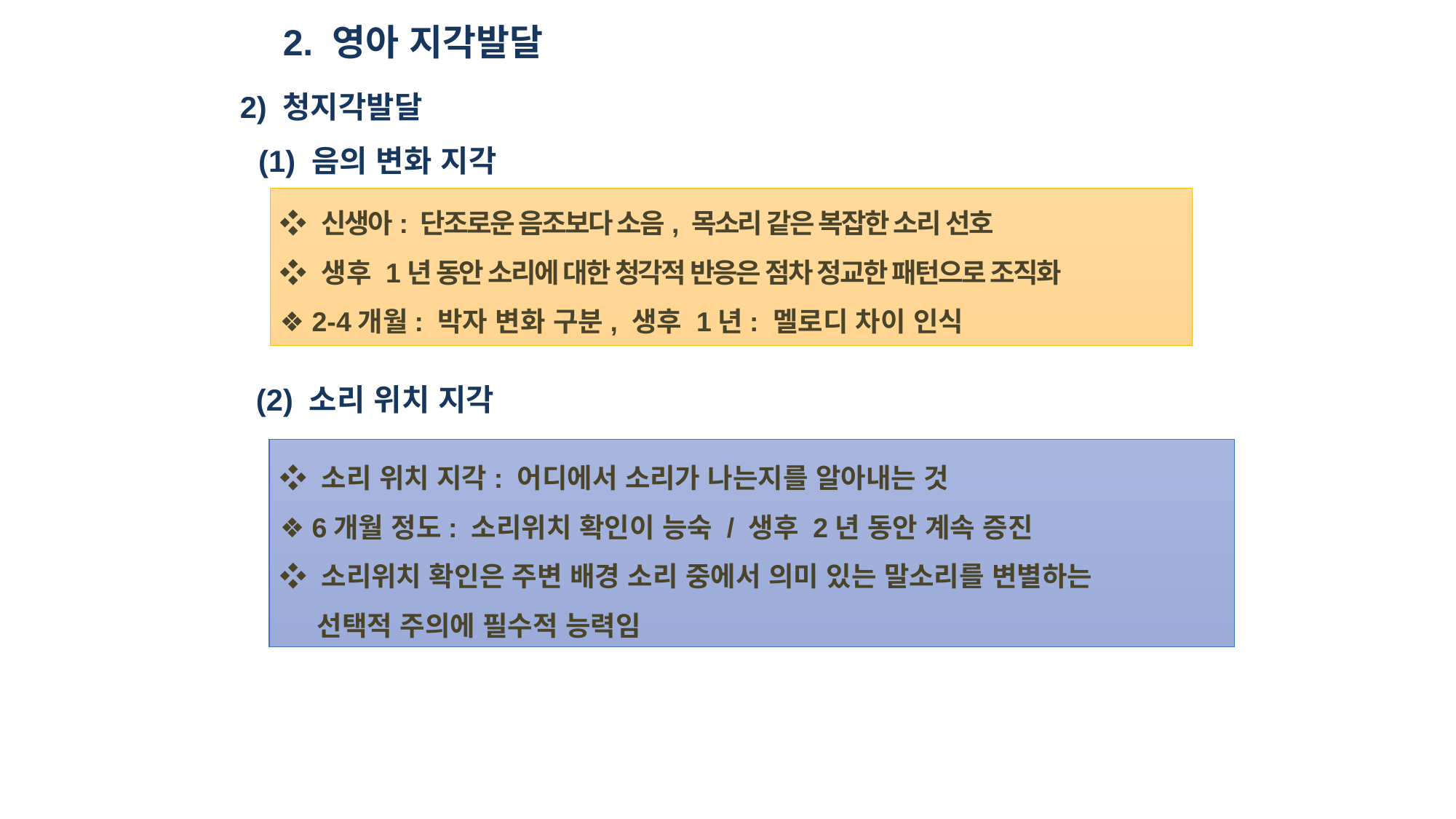

2. 영아 지각발달
2) 청지각발달
(1) 음의 변화 지각
❖ 신생아: 단조로운 음조보다 소음, 목소리 같은 복잡한 소리 선호
❖ 생후 1년 동안 소리에 대한 청각적 반응은 점차 정교한 패턴으로 조직화
❖ 2-4개월: 박자 변화 구분, 생후 1년: 멜로디 차이 인식

(2) 소리 위치 지각
❖ 소리 위치 지각: 어디에서 소리가 나는지를 알아내는 것
❖ 6개월 정도: 소리위치 확인이 능숙 / 생후 2년 동안 계속 증진
❖ 소리위치 확인은 주변 배경 소리 중에서 의미 있는 말소리를 변별하는
    선택적 주의에 필수적 능력임